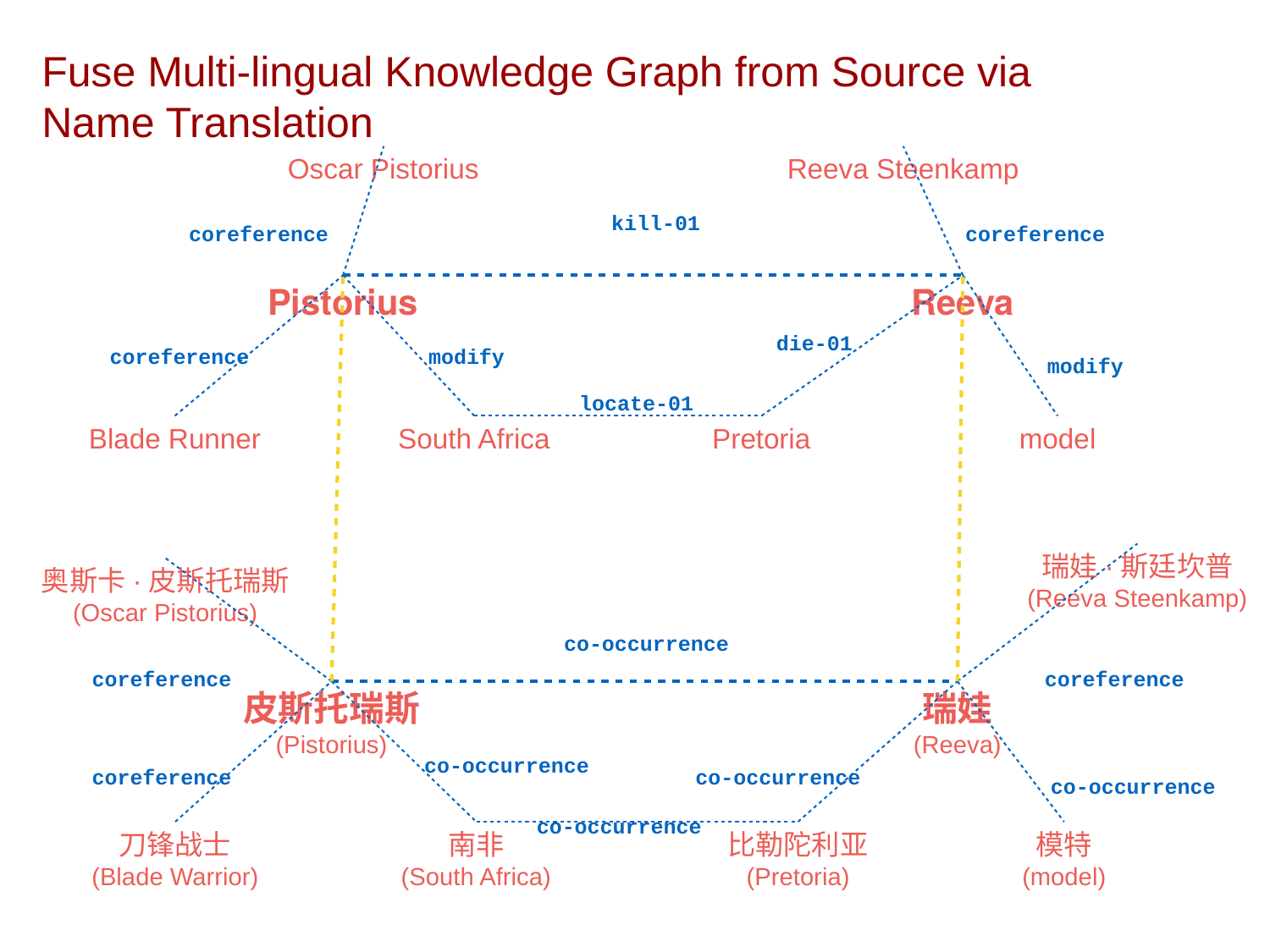

# Fuse Multi-lingual Knowledge Graph from Source via Name Translation
Oscar Pistorius
Reeva Steenkamp
kill-01
coreference
coreference
Pistorius
Reeva
die-01
coreference
modify
modify
locate-01
Blade Runner
South Africa
Pretoria
model
瑞娃·斯廷坎普
(Reeva Steenkamp)
奥斯卡·皮斯托瑞斯
(Oscar Pistorius)
co-occurrence
coreference
coreference
皮斯托瑞斯
(Pistorius)
瑞娃
(Reeva)
co-occurrence
coreference
co-occurrence
co-occurrence
co-occurrence
刀锋战士
(Blade Warrior)
南非
(South Africa)
比勒陀利亚
(Pretoria)
模特
(model)